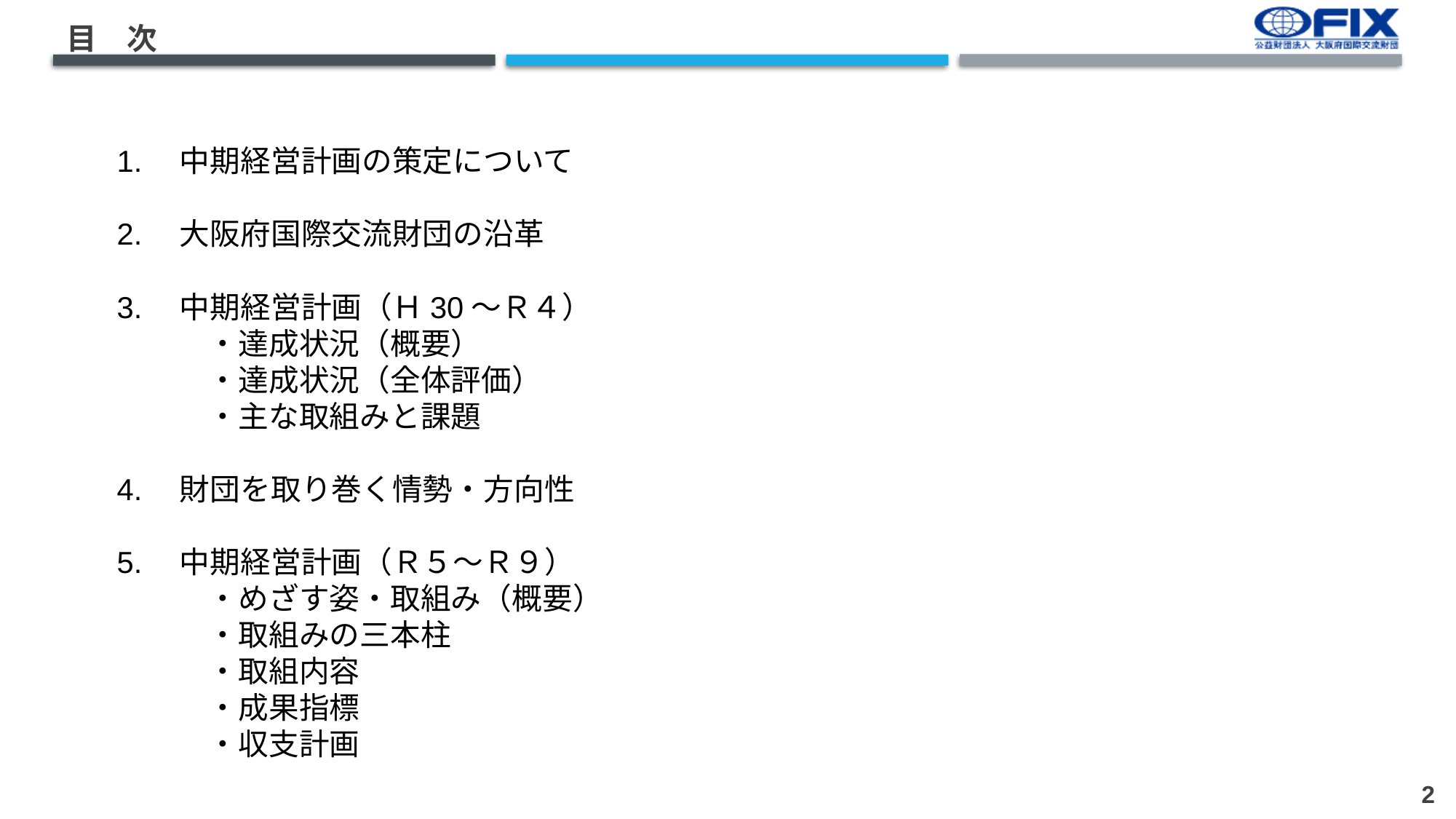

# 目　次
1.　中期経営計画の策定について

2.　大阪府国際交流財団の沿革

3.　中期経営計画（Ｈ30～Ｒ４）
　　　・達成状況（概要）
　　　・達成状況（全体評価）
　　　・主な取組みと課題

4.　財団を取り巻く情勢・方向性

5.　中期経営計画（Ｒ５～Ｒ９）
　　　・めざす姿・取組み（概要）
　　　・取組みの三本柱
　　　・取組内容
　　　・成果指標
　　　・収支計画
2